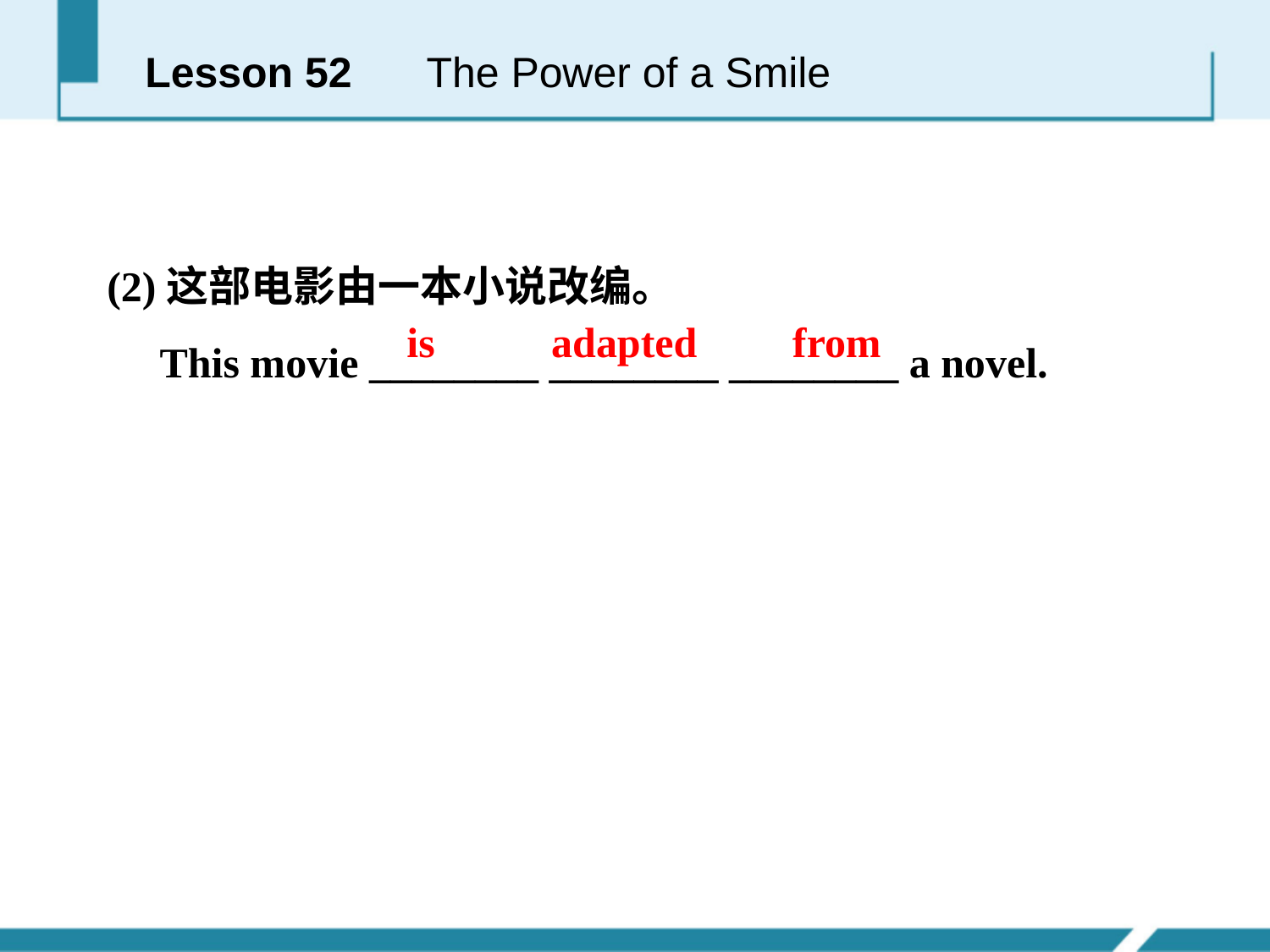

Lesson 52 　The Power of a Smile
 (2)这部电影由一本小说改编。
      This movie ________ ________ ________ a novel.
is           adapted         from